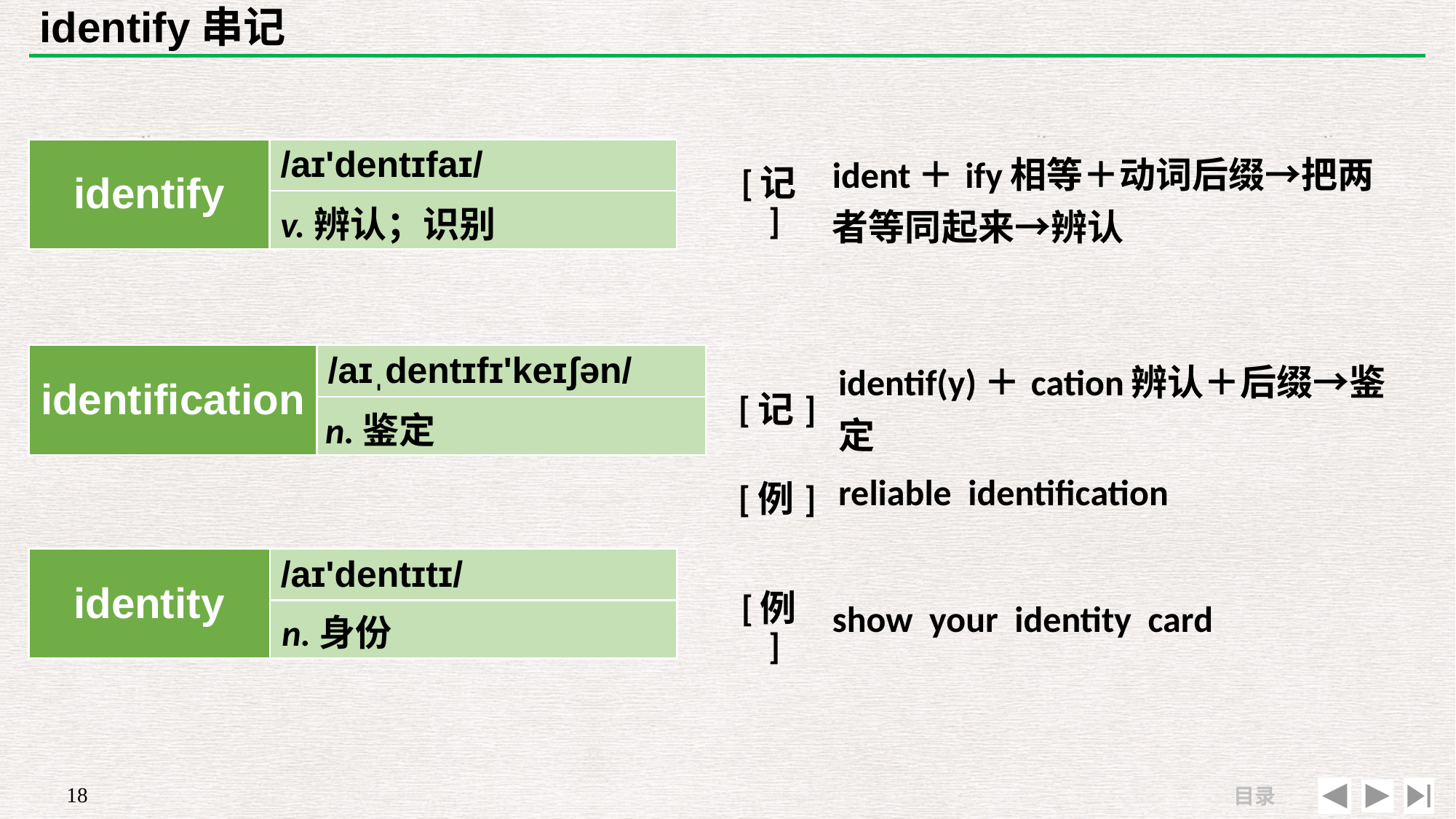

# identify串记

| identify | /aɪ'dentɪfaɪ/ |
| --- | --- |
|  |  |
| [记] | ident＋ify相等＋动词后缀→把两者等同起来→辨认 |
| --- | --- |
|  |  |
v.辨认；识别
| identification | /aɪˌdentɪfɪ'keɪʃən/ |
| --- | --- |
|  |  |
| [记] | identif(y)＋cation辨认＋后缀→鉴定 |
| --- | --- |
| [例] | reliable identification |
n.鉴定
|  |  |
| --- | --- |
| [例] | show your identity card |
| identity | /aɪ'dentɪtɪ/ |
| --- | --- |
|  |  |
n.身份